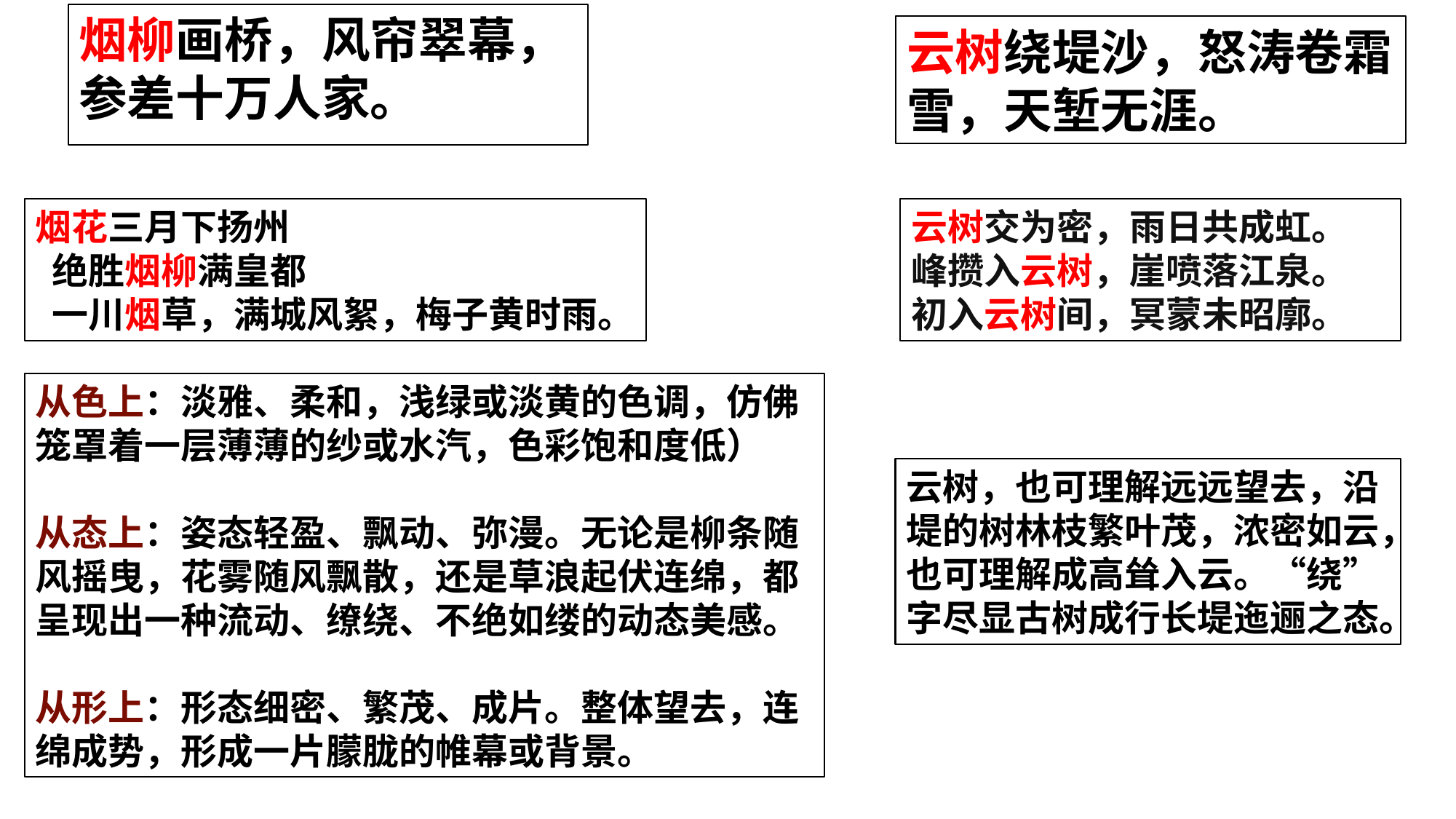

烟柳画桥，风帘翠幕，参差十万人家。

云树绕堤沙，怒涛卷霜雪，天堑无涯。
烟花三月下扬州
 绝胜烟柳满皇都
 一川烟草，满城风絮，梅子黄时雨。
云树交为密，雨日共成虹。
峰攒入云树，崖喷落江泉。
初入云树间，冥蒙未昭廓。
从色上：淡雅、柔和，浅绿或淡黄的色调，仿佛笼罩着一层薄薄的纱或水汽，色彩饱和度低）

从态上：姿态轻盈、飘动、弥漫。无论是柳条随风摇曳，花雾随风飘散，还是草浪起伏连绵，都呈现出一种流动、缭绕、不绝如缕的动态美感。

从形上：形态细密、繁茂、成片。整体望去，连绵成势，形成一片朦胧的帷幕或背景。
云树，也可理解远远望去，沿堤的树林枝繁叶茂，浓密如云，也可理解成高耸入云。“绕”字尽显古树成行长堤迤逦之态。